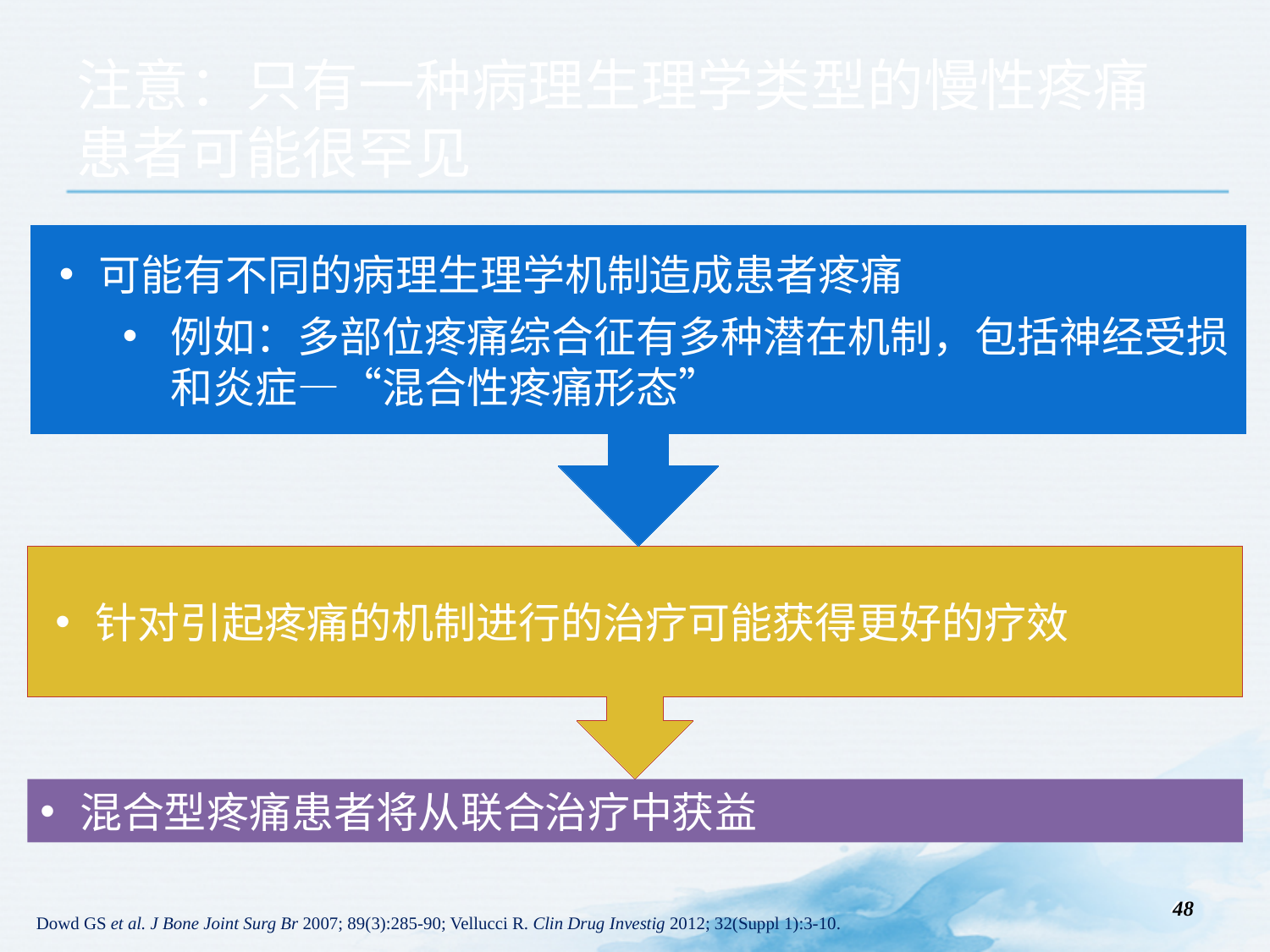

注意：只有一种病理生理学类型的慢性疼痛患者可能很罕见
可能有不同的病理生理学机制造成患者疼痛
例如：多部位疼痛综合征有多种潜在机制，包括神经受损和炎症—“混合性疼痛形态”
针对引起疼痛的机制进行的治疗可能获得更好的疗效
混合型疼痛患者将从联合治疗中获益
48
48
Dowd GS et al. J Bone Joint Surg Br 2007; 89(3):285-90; Vellucci R. Clin Drug Investig 2012; 32(Suppl 1):3-10.